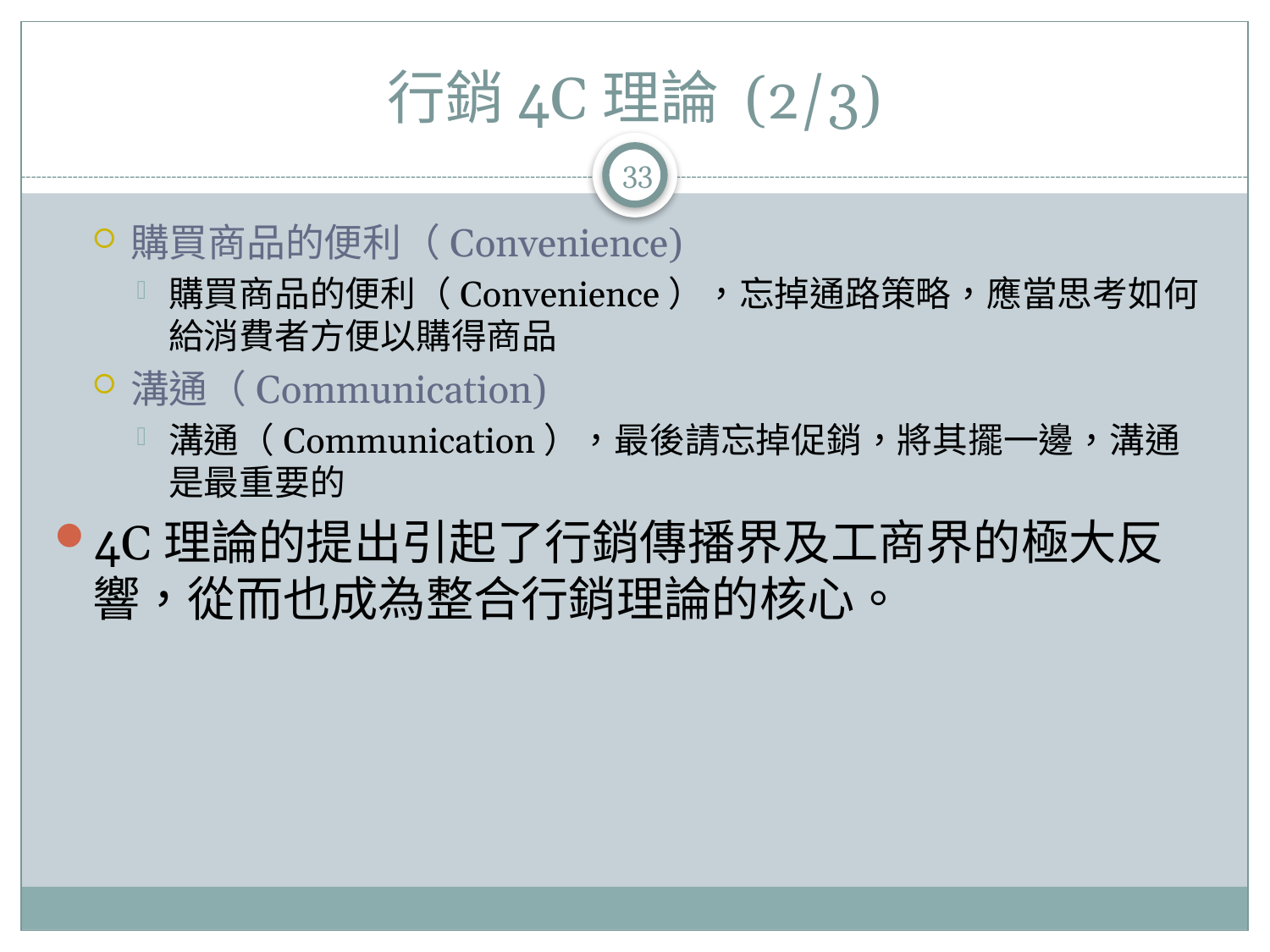

# 行銷4C理論 (2/3)
33
購買商品的便利（Convenience)
購買商品的便利（Convenience），忘掉通路策略，應當思考如何給消費者方便以購得商品
溝通（Communication)
溝通（Communication），最後請忘掉促銷，將其擺一邊，溝通是最重要的
4C理論的提出引起了行銷傳播界及工商界的極大反響，從而也成為整合行銷理論的核心。